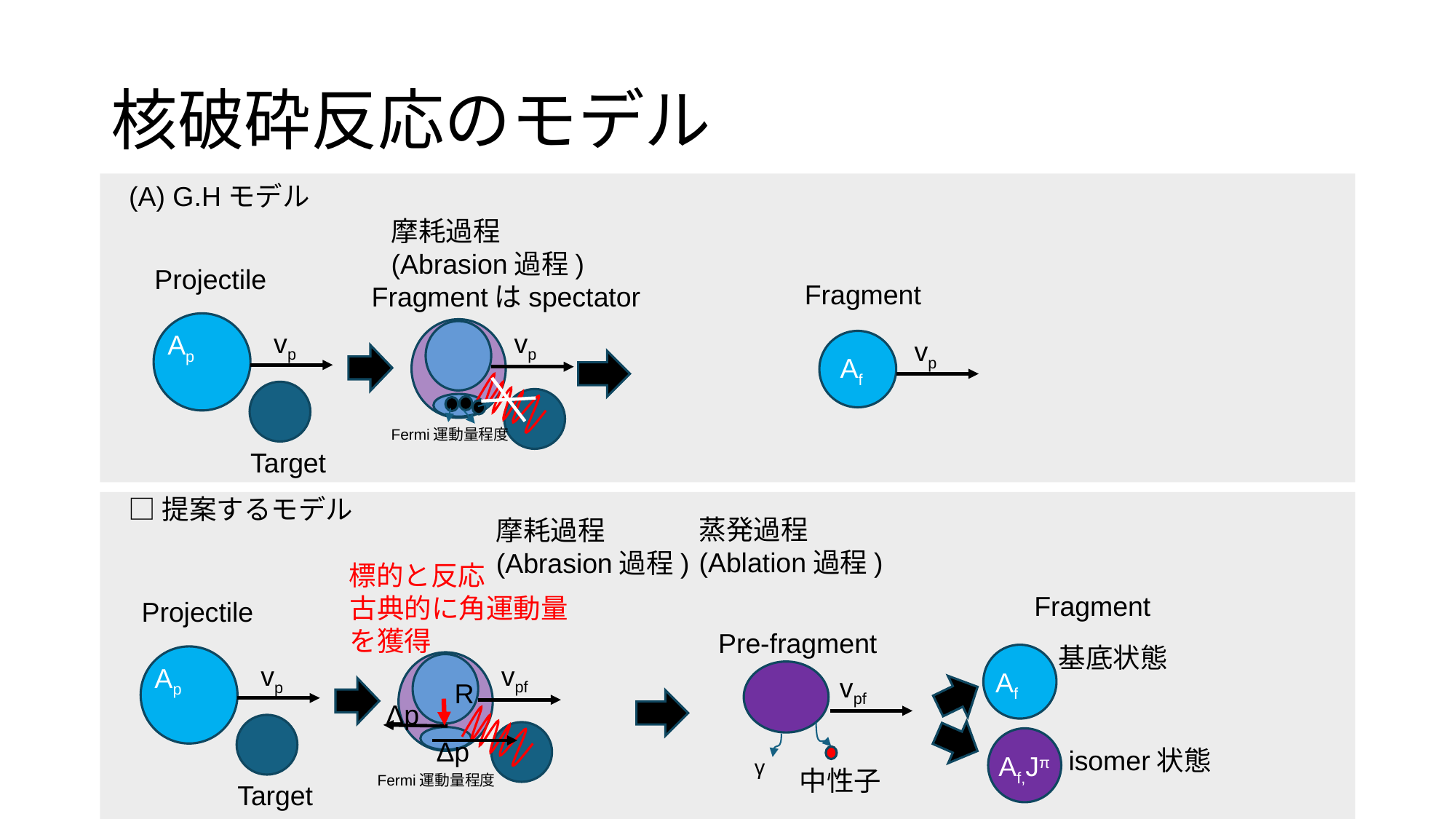

# 核破砕反応のモデル

(A) G.Hモデル
摩耗過程
(Abrasion過程)
Projectile
Fragment

vp

Target
vp

Ap

Fermi運動量程度
Fragmentはspectator
vp
Af

□提案するモデル

蒸発過程
(Ablation過程)
摩耗過程
(Abrasion過程)
Fragment
Projectile

vp

Target
vpf

Ap

Fermi運動量程度
標的と反応
古典的に角運動量を獲得
Pre-fragment
基底状態

Af

vpf
R
Δp
Δp

isomer状態
Af,Jπ

γ
中性子